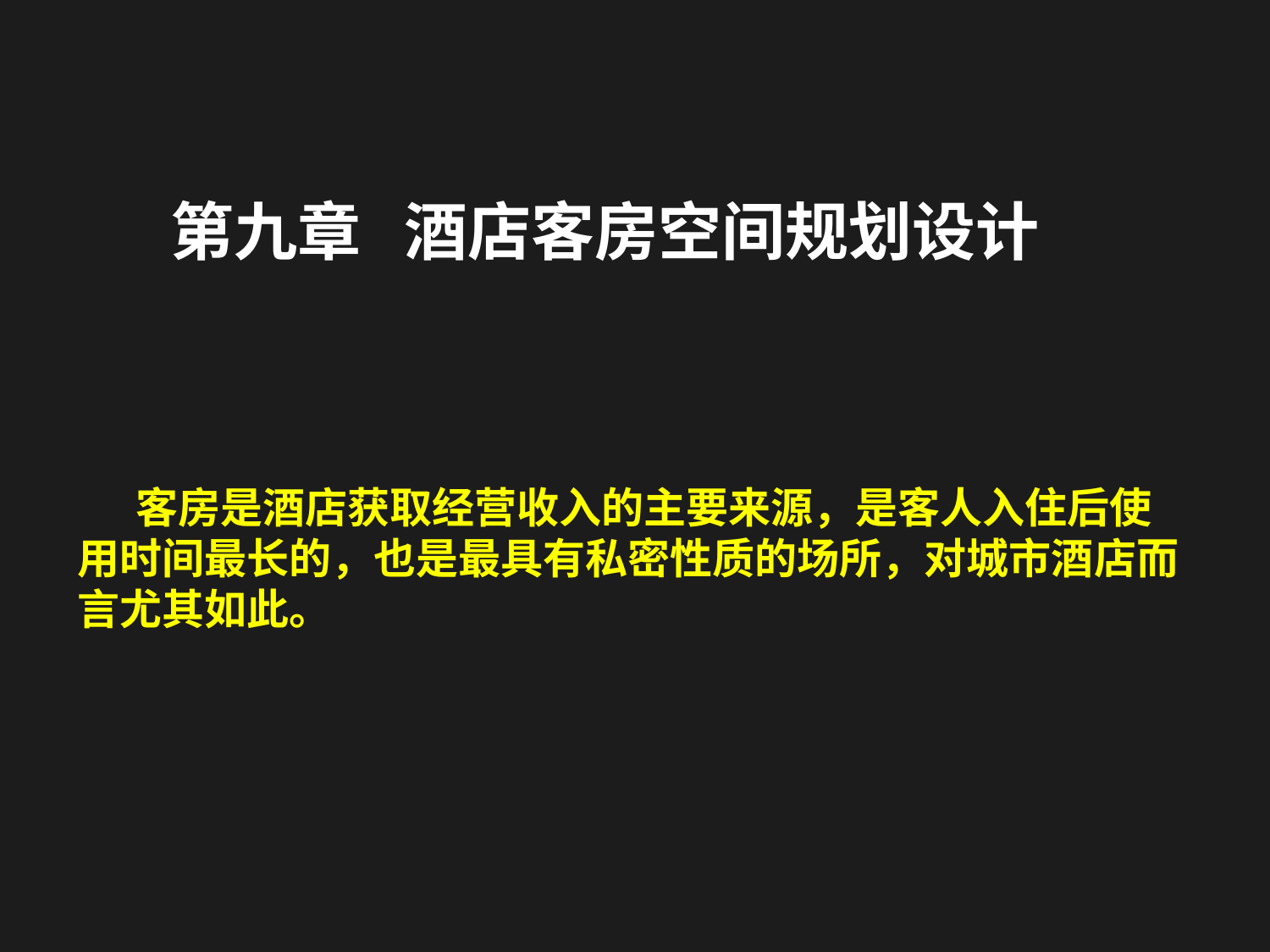

第九章   酒店客房空间规划设计
# 客房是酒店获取经营收入的主要来源，是客人入住后使用时间最长的，也是最具有私密性质的场所，对城市酒店而言尤其如此。